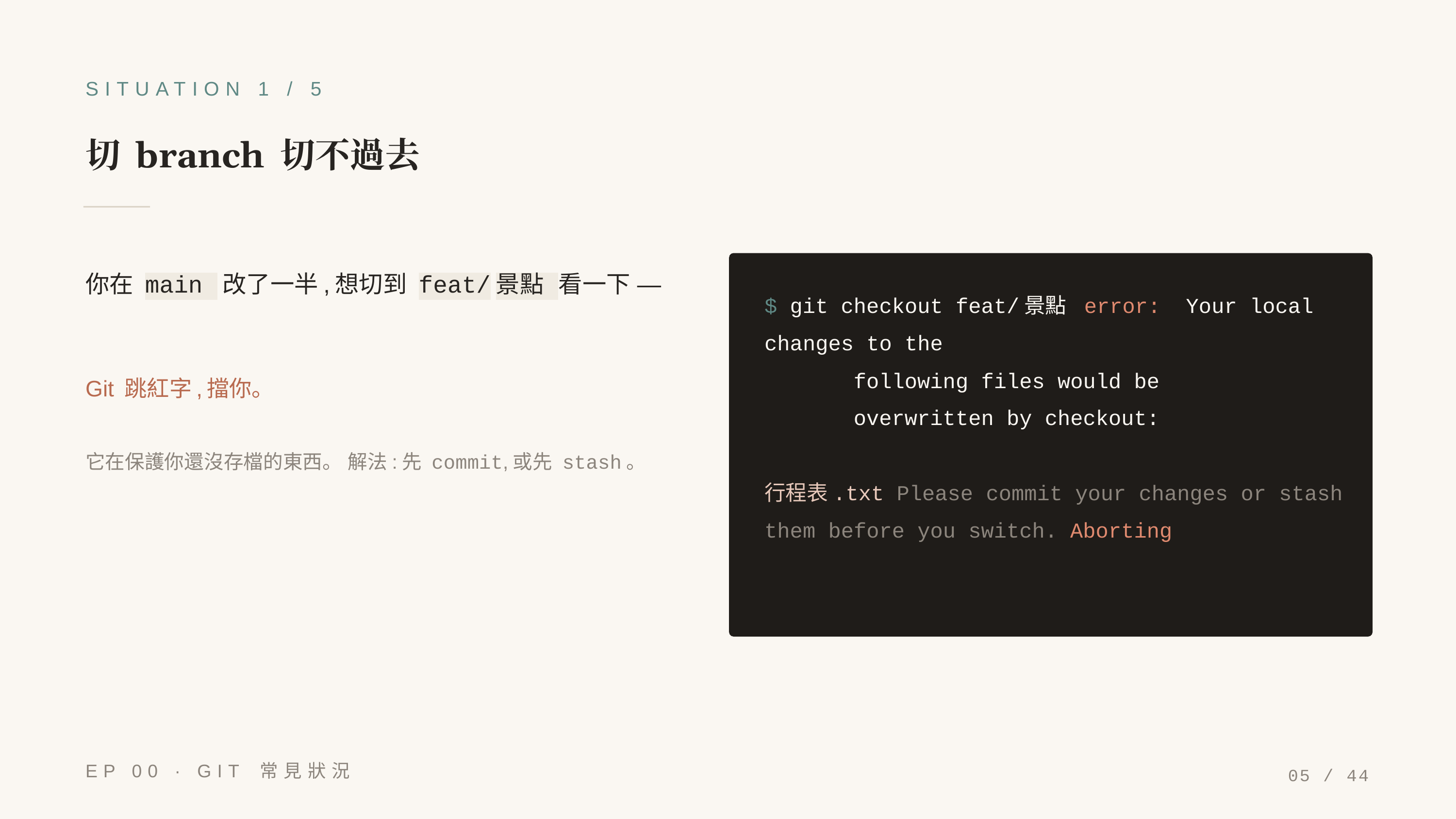

SITUATION 1 / 5
切 branch 切不過去

你在 main 改了一半,想切到 feat/景點 看一下 —

$ git checkout feat/景點 error:  Your local changes to the
       following files would be
       overwritten by checkout:

行程表.txt Please commit your changes or stash them before you switch. Aborting
Git 跳紅字,擋你。
它在保護你還沒存檔的東西。 解法:先 commit,或先 stash。
EP 00 · GIT 常見狀況
05 / 44